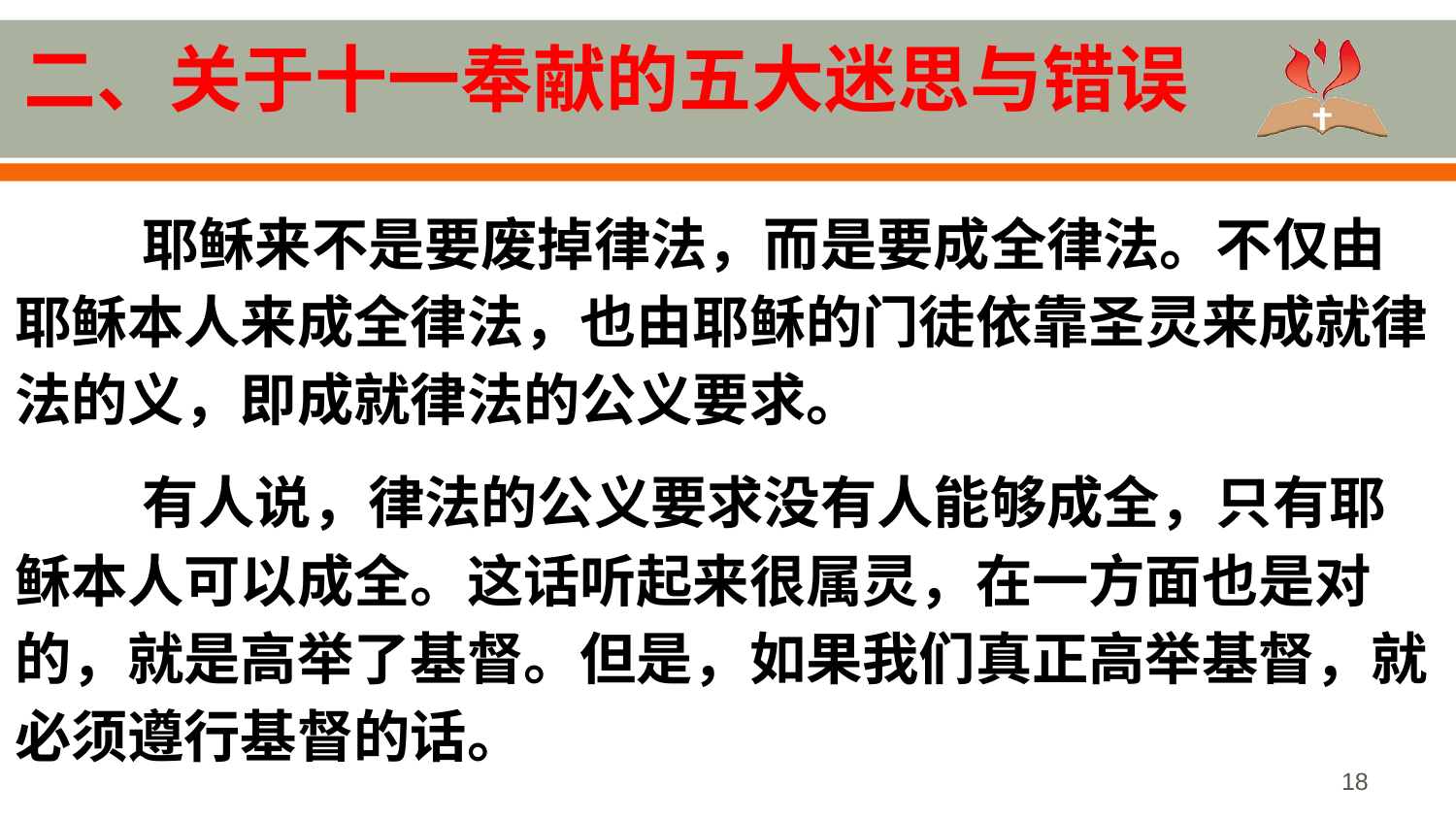

# 二、关于十一奉献的五大迷思与错误
耶稣来不是要废掉律法，而是要成全律法。不仅由耶稣本人来成全律法，也由耶稣的门徒依靠圣灵来成就律法的义，即成就律法的公义要求。
有人说，律法的公义要求没有人能够成全，只有耶稣本人可以成全。这话听起来很属灵，在一方面也是对的，就是高举了基督。但是，如果我们真正高举基督，就必须遵行基督的话。

18